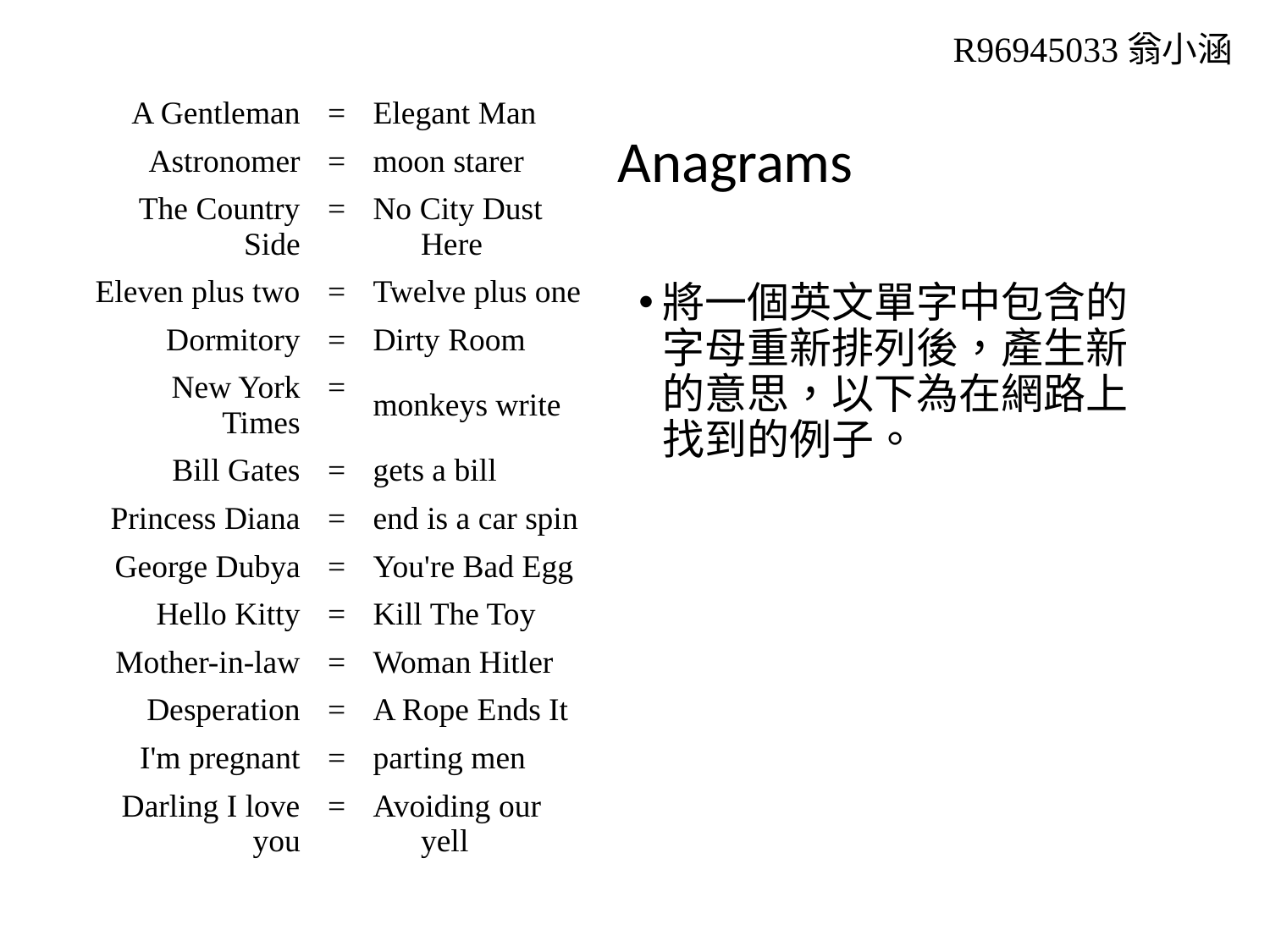

R96945033翁小涵
# Anagrams
| A Gentleman | = | Elegant Man |
| --- | --- | --- |
| Astronomer | = | moon starer |
| The Country Side | = | No City Dust Here |
| Eleven plus two | = | Twelve plus one |
| Dormitory | = | Dirty Room |
| New York Times | = | monkeys write |
| Bill Gates | = | gets a bill |
| Princess Diana | = | end is a car spin |
| George Dubya | = | You're Bad Egg |
| Hello Kitty | = | Kill The Toy |
| Mother-in-law | = | Woman Hitler |
| Desperation | = | A Rope Ends It |
| I'm pregnant | = | parting men |
| Darling I love you | = | Avoiding our yell |
將一個英文單字中包含的字母重新排列後，產生新的意思，以下為在網路上找到的例子。